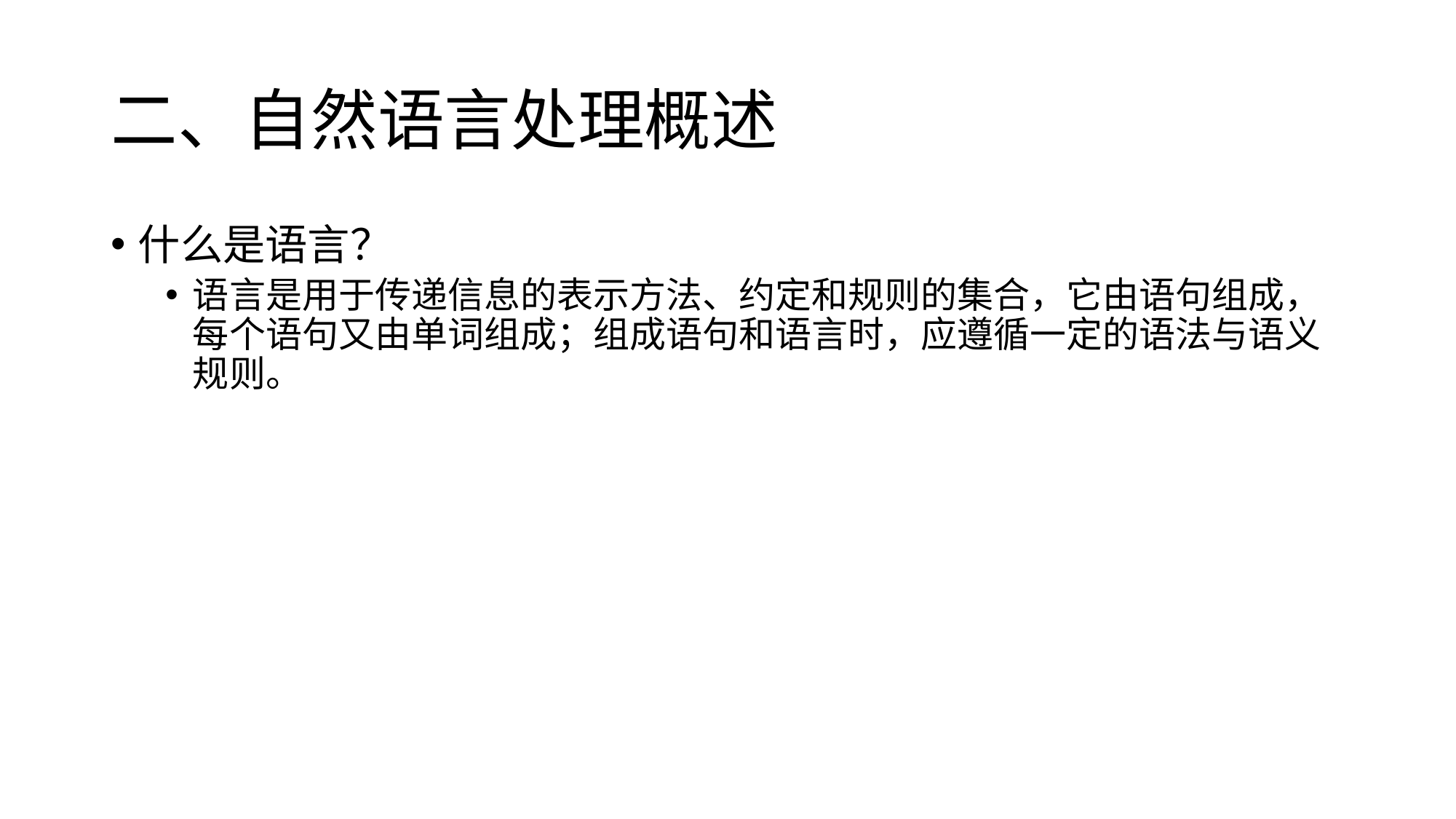

# 二、自然语言处理概述
什么是语言？
语言是用于传递信息的表示方法、约定和规则的集合，它由语句组成，每个语句又由单词组成；组成语句和语言时，应遵循一定的语法与语义规则。